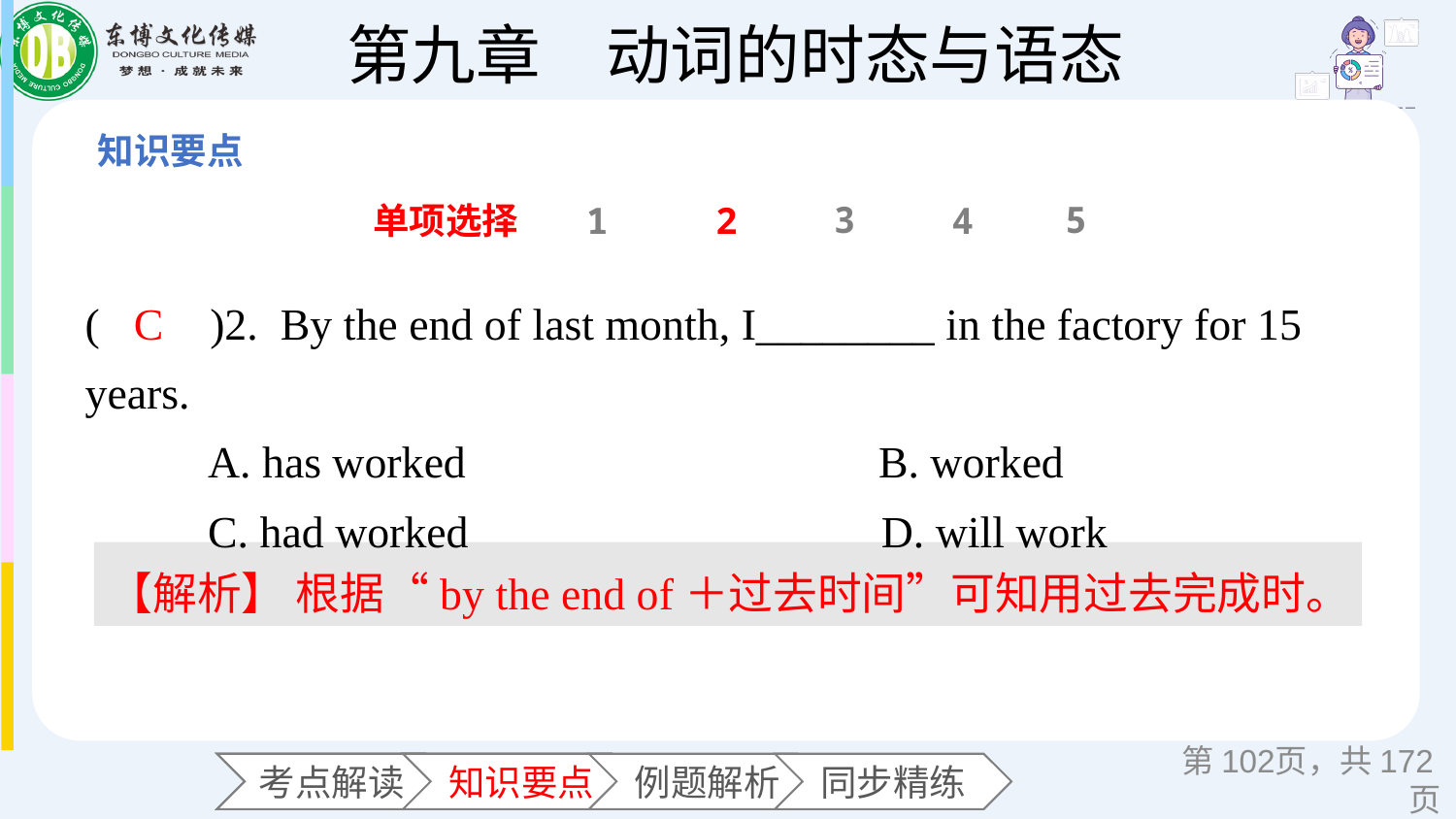

3
5
单项选择
1
2
4
(　　)2.  By the end of last month, I________ in the factory for 15 years.
           A. has worked                                     B. worked
           C. had worked                                     D. will work
C
【解析】 根据“by the end of＋过去时间”可知用过去完成时。
第102页，共172页